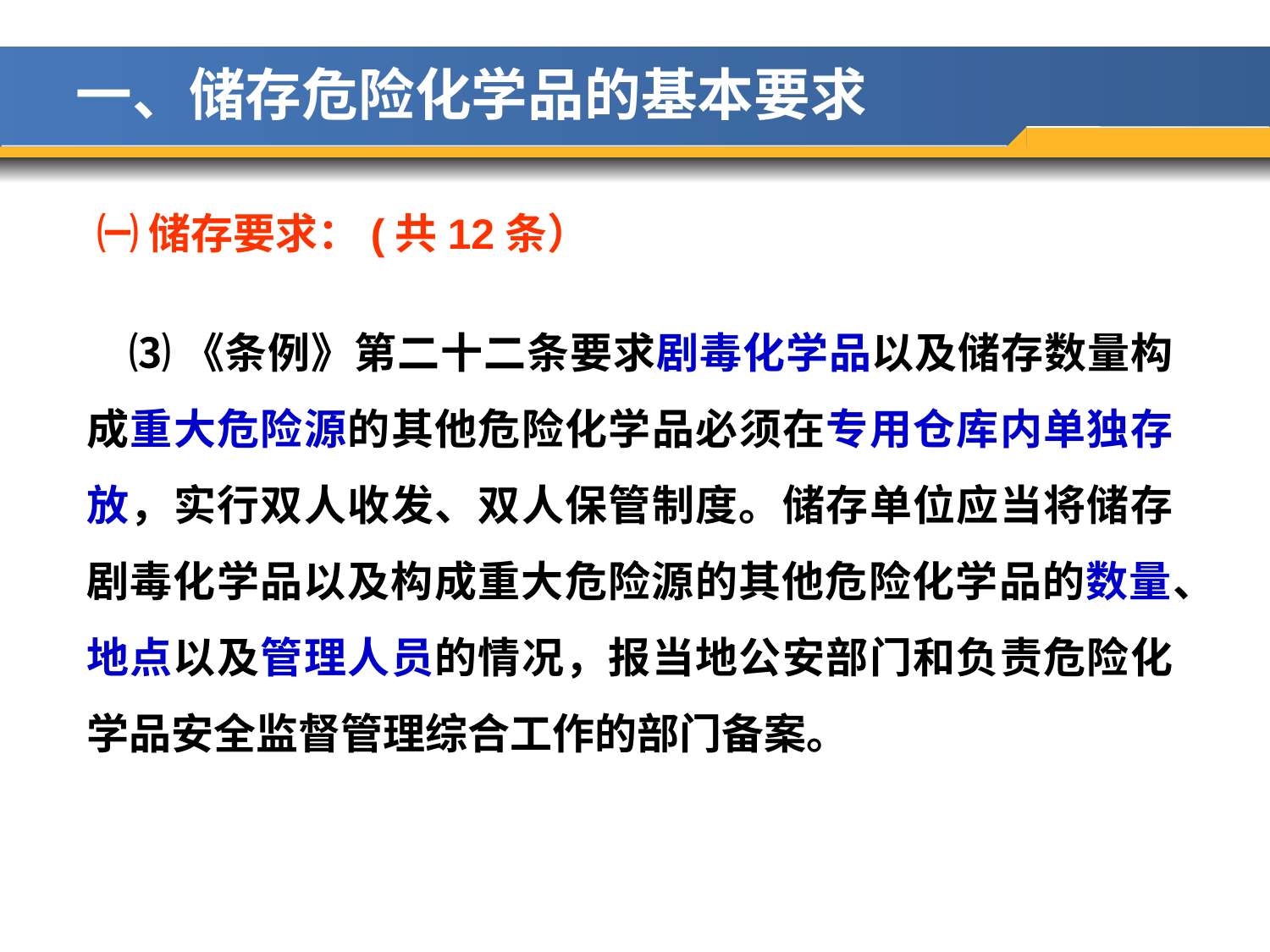

一、储存危险化学品的基本要求

㈠ 储存要求：(共12条）
    ⑶《条例》第二十二条要求剧毒化学品以及储存数量构成重大危险源的其他危险化学品必须在专用仓库内单独存放，实行双人收发、双人保管制度。储存单位应当将储存剧毒化学品以及构成重大危险源的其他危险化学品的数量、地点以及管理人员的情况，报当地公安部门和负责危险化学品安全监督管理综合工作的部门备案。